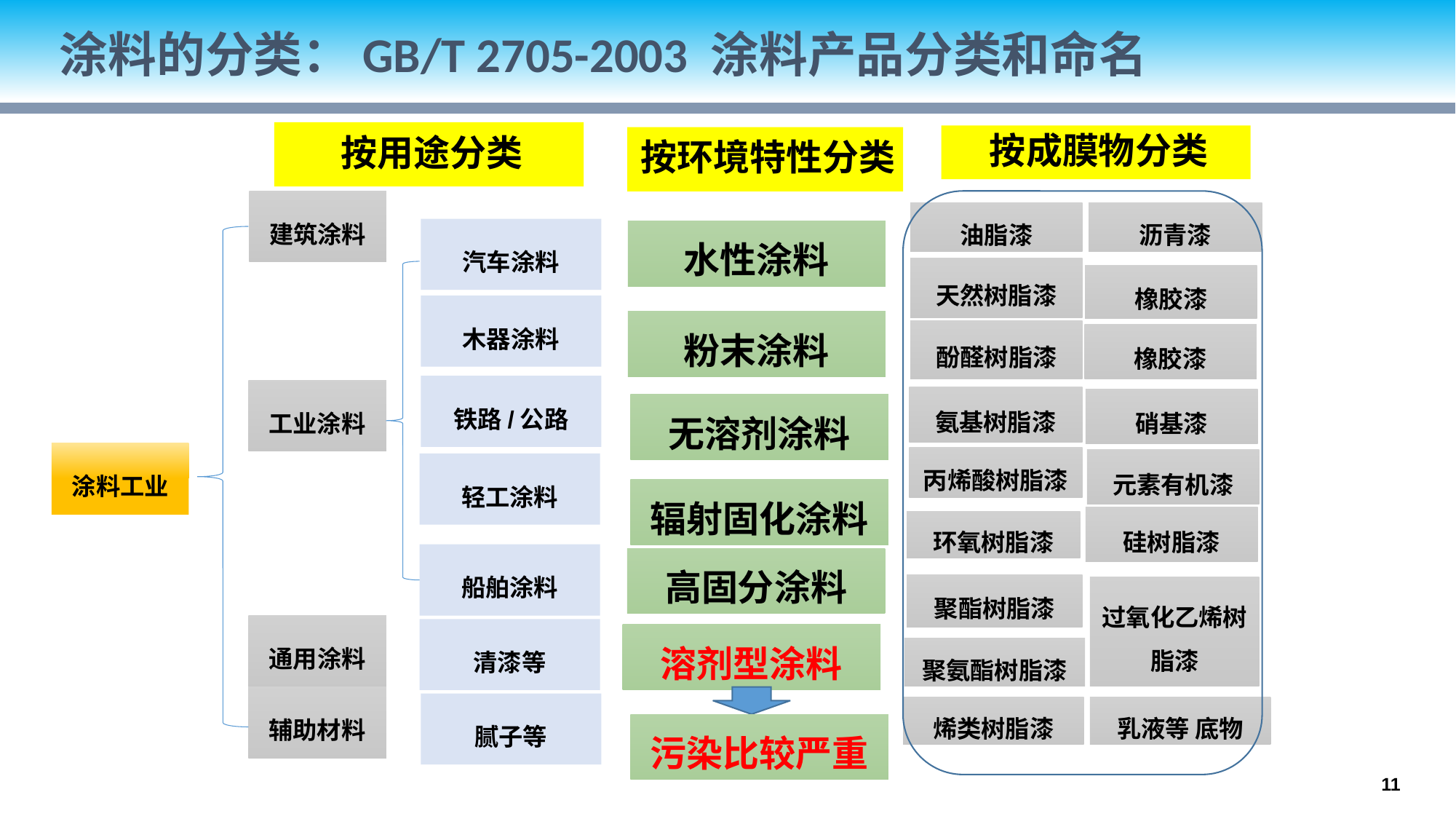

# 涂料的分类：GB/T 2705-2003 涂料产品分类和命名
按用途分类
按成膜物分类
按环境特性分类
建筑涂料

油脂漆
沥青漆
汽车涂料
水性涂料

天然树脂漆

橡胶漆
木器涂料
粉末涂料
酚醛树脂漆
橡胶漆
铁路/公路
工业涂料
氨基树脂漆
硝基漆
无溶剂涂料
涂料工业
丙烯酸树脂漆
元素有机漆
轻工涂料
辐射固化涂料
硅树脂漆
环氧树脂漆
船舶涂料
高固分涂料
聚酯树脂漆
过氧化乙烯树脂漆
通用涂料
清漆等
溶剂型涂料
聚氨酯树脂漆
辅助材料

腻子等
烯类树脂漆
乳液等 底物
污染比较严重
11